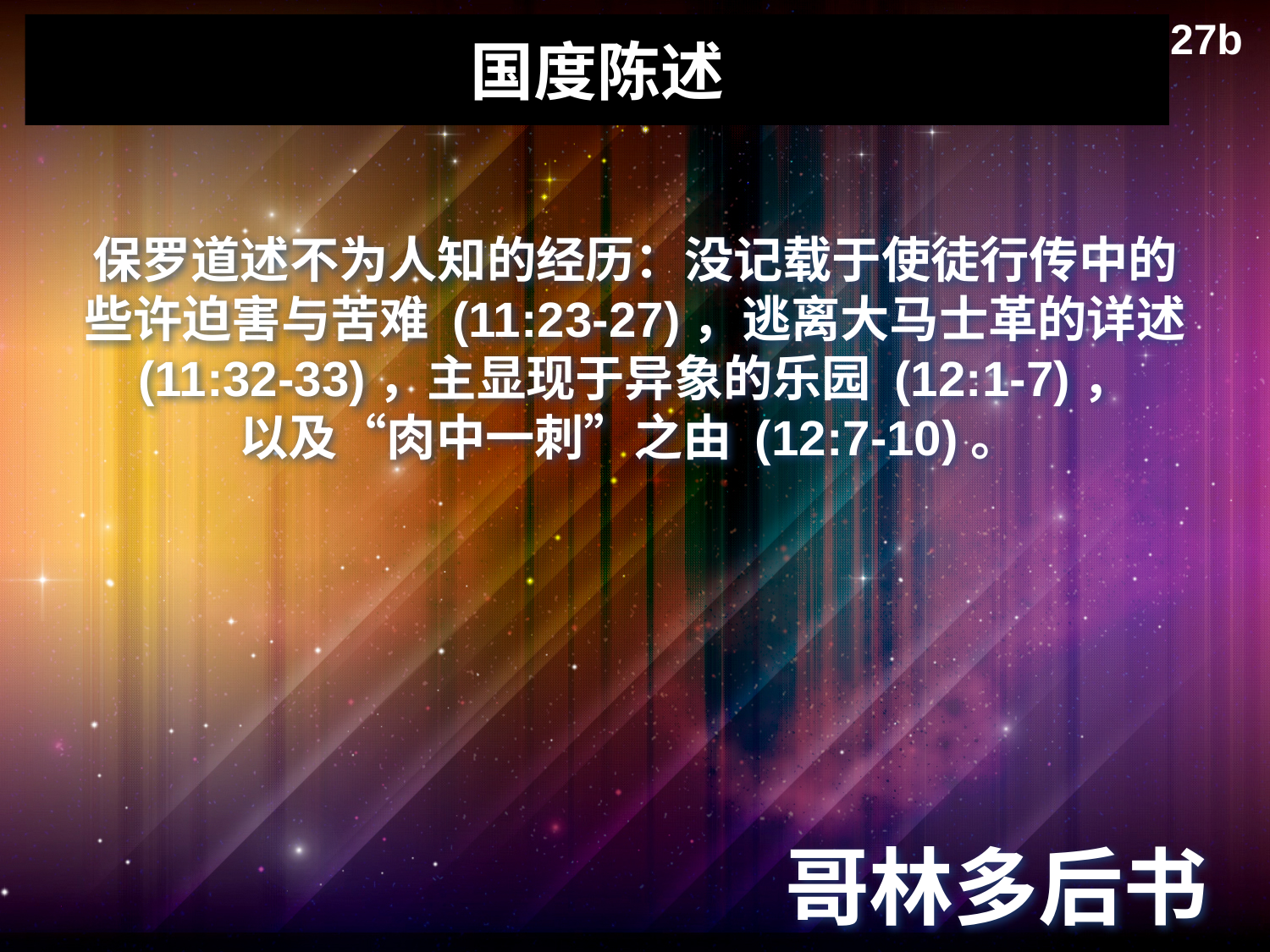

27b
# 国度陈述

保罗道述不为人知的经历：没记载于使徒行传中的
些许迫害与苦难 (11:23-27)，逃离大马士革的详述 (11:32-33)，主显现于异象的乐园 (12:1-7)，
以及“肉中一刺”之由 (12:7-10)。
哥林多后书